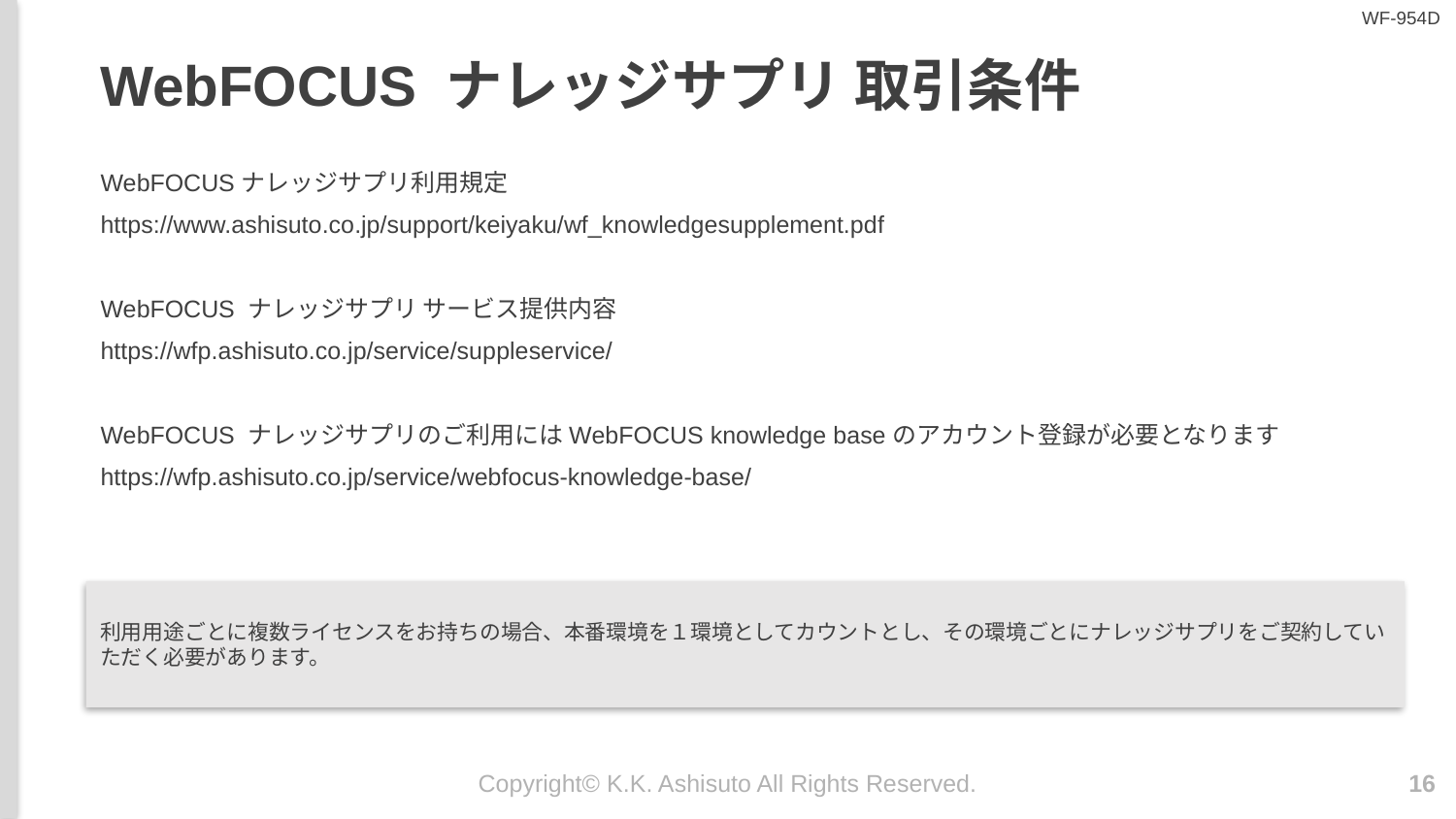

# WebFOCUS ナレッジサプリ 取引条件
WebFOCUSナレッジサプリ利用規定
https://www.ashisuto.co.jp/support/keiyaku/wf_knowledgesupplement.pdf

WebFOCUS ナレッジサプリ サービス提供内容
https://wfp.ashisuto.co.jp/service/suppleservice/

WebFOCUS ナレッジサプリのご利用にはWebFOCUS knowledge baseのアカウント登録が必要となります
https://wfp.ashisuto.co.jp/service/webfocus-knowledge-base/

利用用途ごとに複数ライセンスをお持ちの場合、本番環境を１環境としてカウントとし、その環境ごとにナレッジサプリをご契約していただく必要があります。
Copyright© K.K. Ashisuto All Rights Reserved.
16